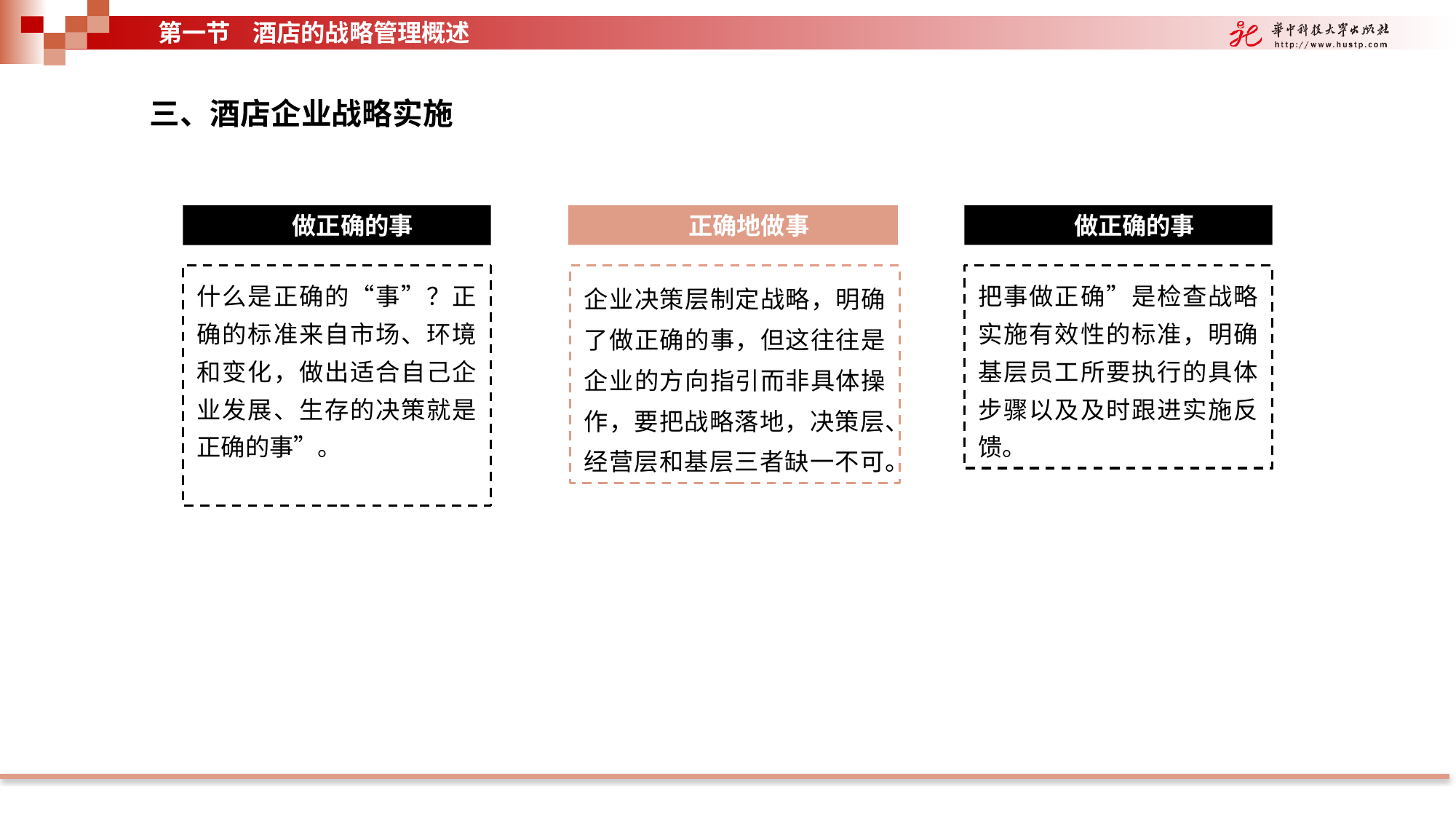

第一节    酒店的战略管理概述
三、酒店企业战略实施
正确地做事
做正确的事
什么是正确的“事”？正确的标准来自市场、环境和变化，做出适合自己企业发展、生存的决策就是正确的事”。

企业决策层制定战略，明确了做正确的事，但这往往是企业的方向指引而非具体操作，要把战略落地，决策层、经营层和基层三者缺一不可。
做正确的事
把事做正确”是检查战略实施有效性的标准，明确基层员工所要执行的具体步骤以及及时跟进实施反馈。